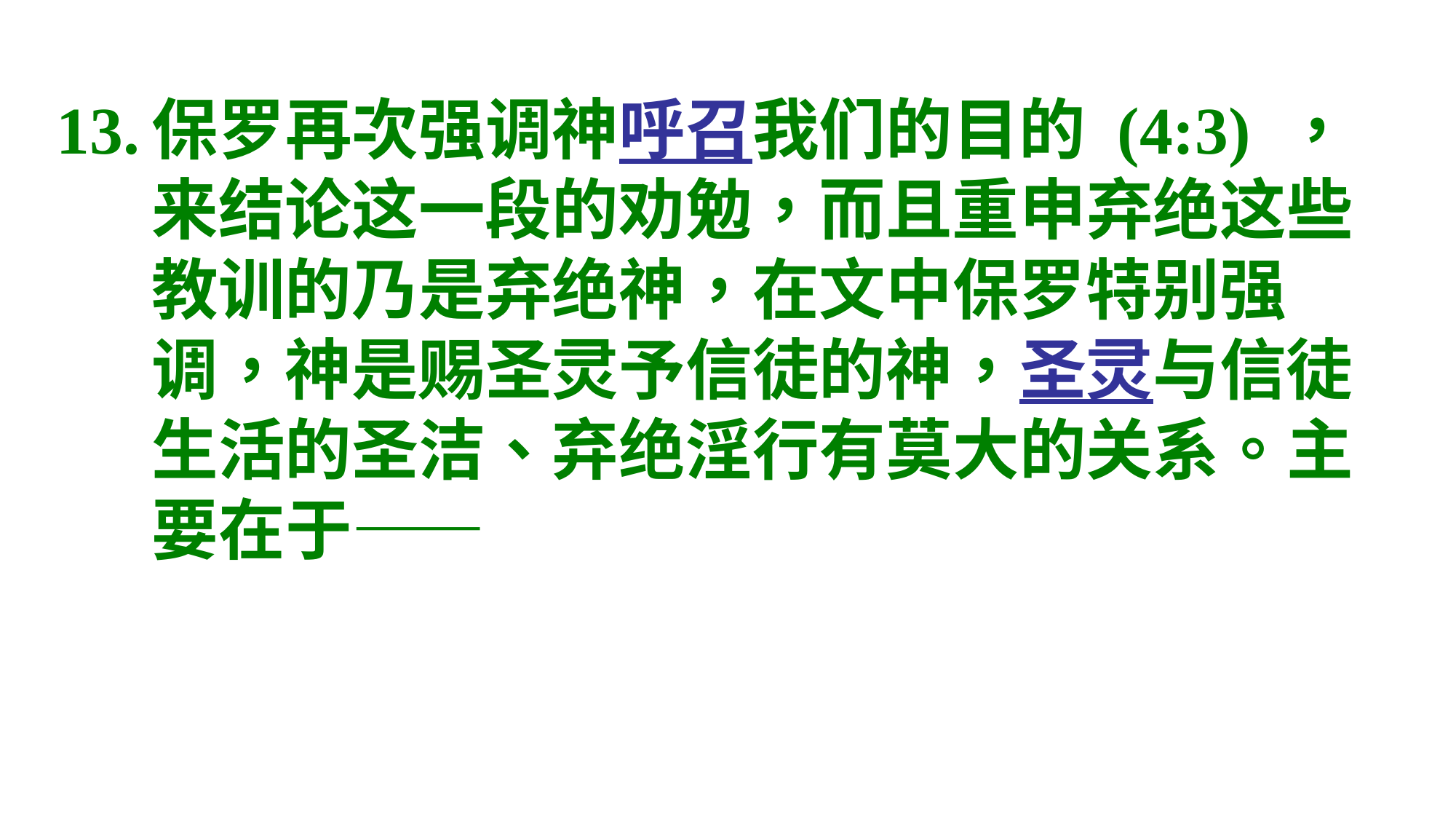

13.	保罗再次强调神呼召我们的目的 (4:3) ，来结论这一段的劝勉，而且重申弃绝这些教训的乃是弃绝神，在文中保罗特别强调，神是赐圣灵予信徒的神，圣灵与信徒生活的圣洁、弃绝淫行有莫大的关系。主要在于——